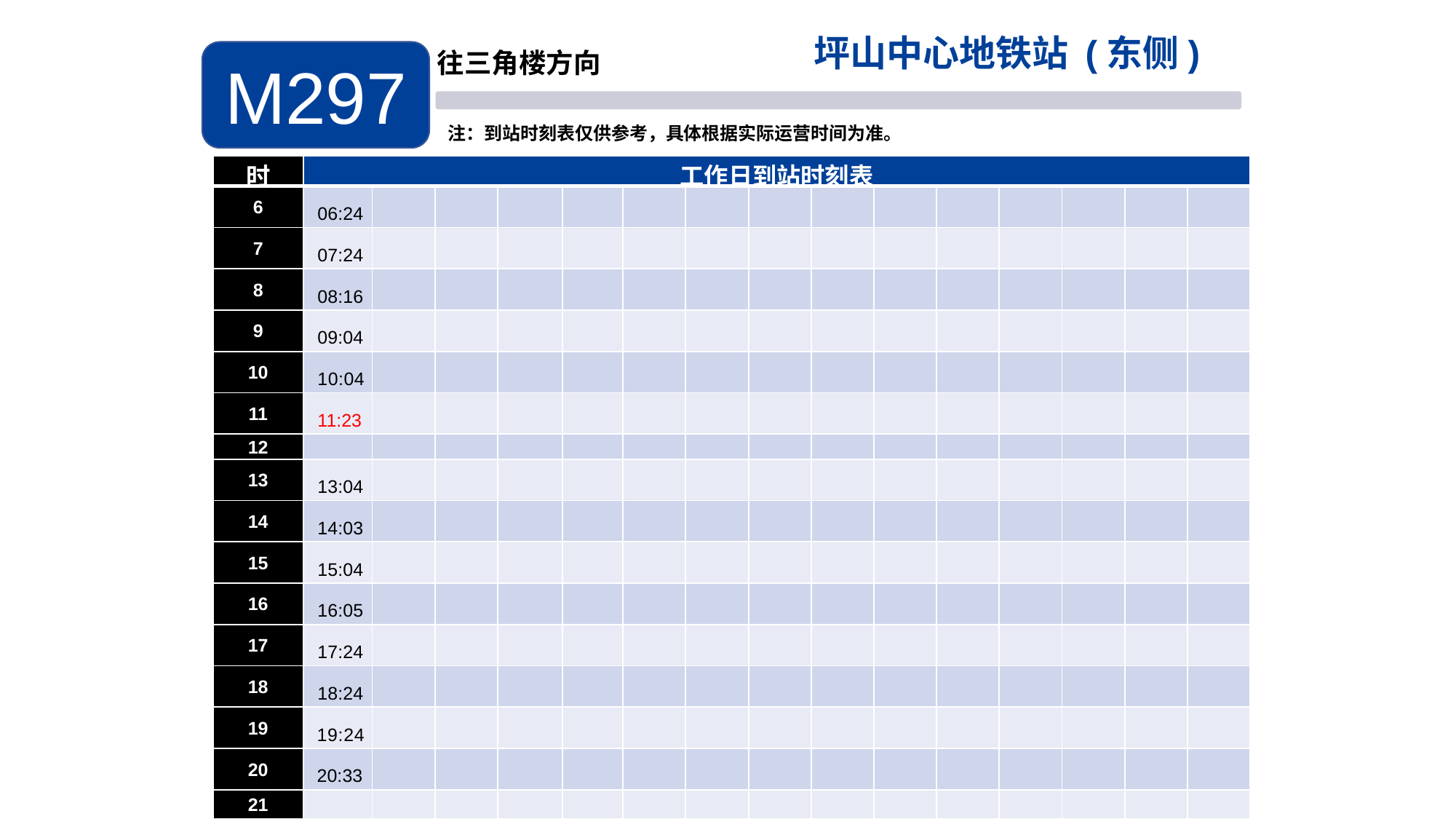

坪山中心地铁站 (东侧)
M297
往三角楼方向

注：到站时刻表仅供参考，具体根据实际运营时间为准。
| 时 | 工作日到站时刻表 |  |  |  |  |  |  |  |  |  |  |  |  |  |  |
| --- | --- | --- | --- | --- | --- | --- | --- | --- | --- | --- | --- | --- | --- | --- | --- |
| 6 | 06:24 |  |  |  |  |  |  |  |  |  |  |  |  |  |  |
| 7 | 07:24 |  |  |  |  |  |  |  |  |  |  |  |  |  |  |
| 8 | 08:16 |  |  |  |  |  |  |  |  |  |  |  |  |  |  |
| 9 | 09:04 |  |  |  |  |  |  |  |  |  |  |  |  |  |  |
| 10 | 10:04 |  |  |  |  |  |  |  |  |  |  |  |  |  |  |
| 11 | 11:23 |  |  |  |  |  |  |  |  |  |  |  |  |  |  |
| 12 |  |  |  |  |  |  |  |  |  |  |  |  |  |  |  |
| 13 | 13:04 |  |  |  |  |  |  |  |  |  |  |  |  |  |  |
| 14 | 14:03 |  |  |  |  |  |  |  |  |  |  |  |  |  |  |
| 15 | 15:04 |  |  |  |  |  |  |  |  |  |  |  |  |  |  |
| 16 | 16:05 |  |  |  |  |  |  |  |  |  |  |  |  |  |  |
| 17 | 17:24 |  |  |  |  |  |  |  |  |  |  |  |  |  |  |
| 18 | 18:24 |  |  |  |  |  |  |  |  |  |  |  |  |  |  |
| 19 | 19:24 |  |  |  |  |  |  |  |  |  |  |  |  |  |  |
| 20 | 20:33 |  |  |  |  |  |  |  |  |  |  |  |  |  |  |
| 21 |  |  |  |  |  |  |  |  |  |  |  |  |  |  |  |